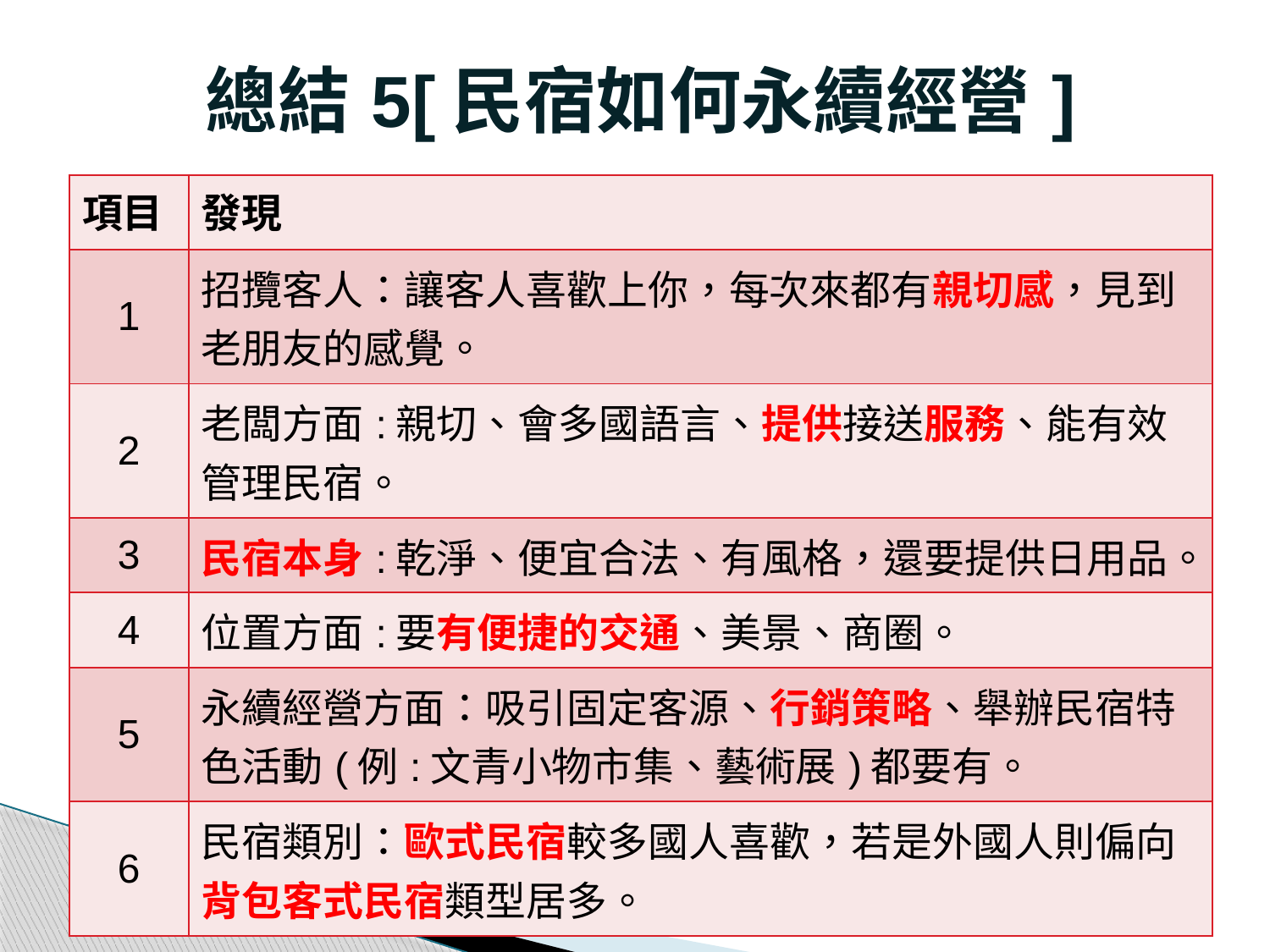

# 總結5[民宿如何永續經營]
| 項目 | 發現 |
| --- | --- |
| 1 | 招攬客人：讓客人喜歡上你，每次來都有親切感，見到老朋友的感覺。 |
| 2 | 老闆方面:親切、會多國語言、提供接送服務、能有效管理民宿。 |
| 3 | 民宿本身:乾淨、便宜合法、有風格，還要提供日用品。 |
| 4 | 位置方面:要有便捷的交通、美景、商圈。 |
| 5 | 永續經營方面：吸引固定客源、行銷策略、舉辦民宿特色活動(例:文青小物市集、藝術展)都要有。 |
| 6 | 民宿類別：歐式民宿較多國人喜歡，若是外國人則偏向背包客式民宿類型居多。 |